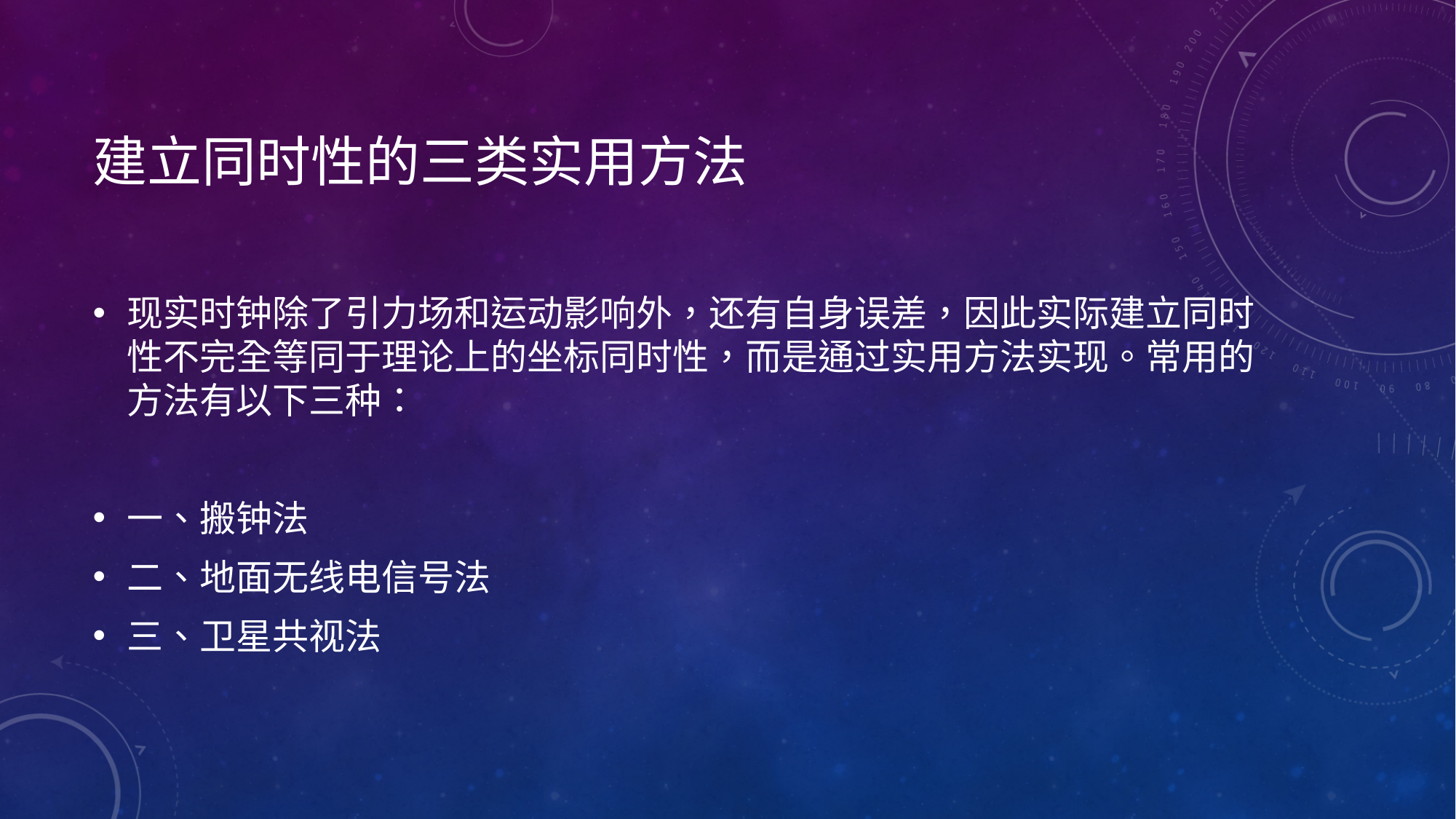

# 建立同时性的三类实用方法
现实时钟除了引力场和运动影响外，还有自身误差，因此实际建立同时性不完全等同于理论上的坐标同时性，而是通过实用方法实现。常用的方法有以下三种：

一、搬钟法
二、地面无线电信号法
三、卫星共视法